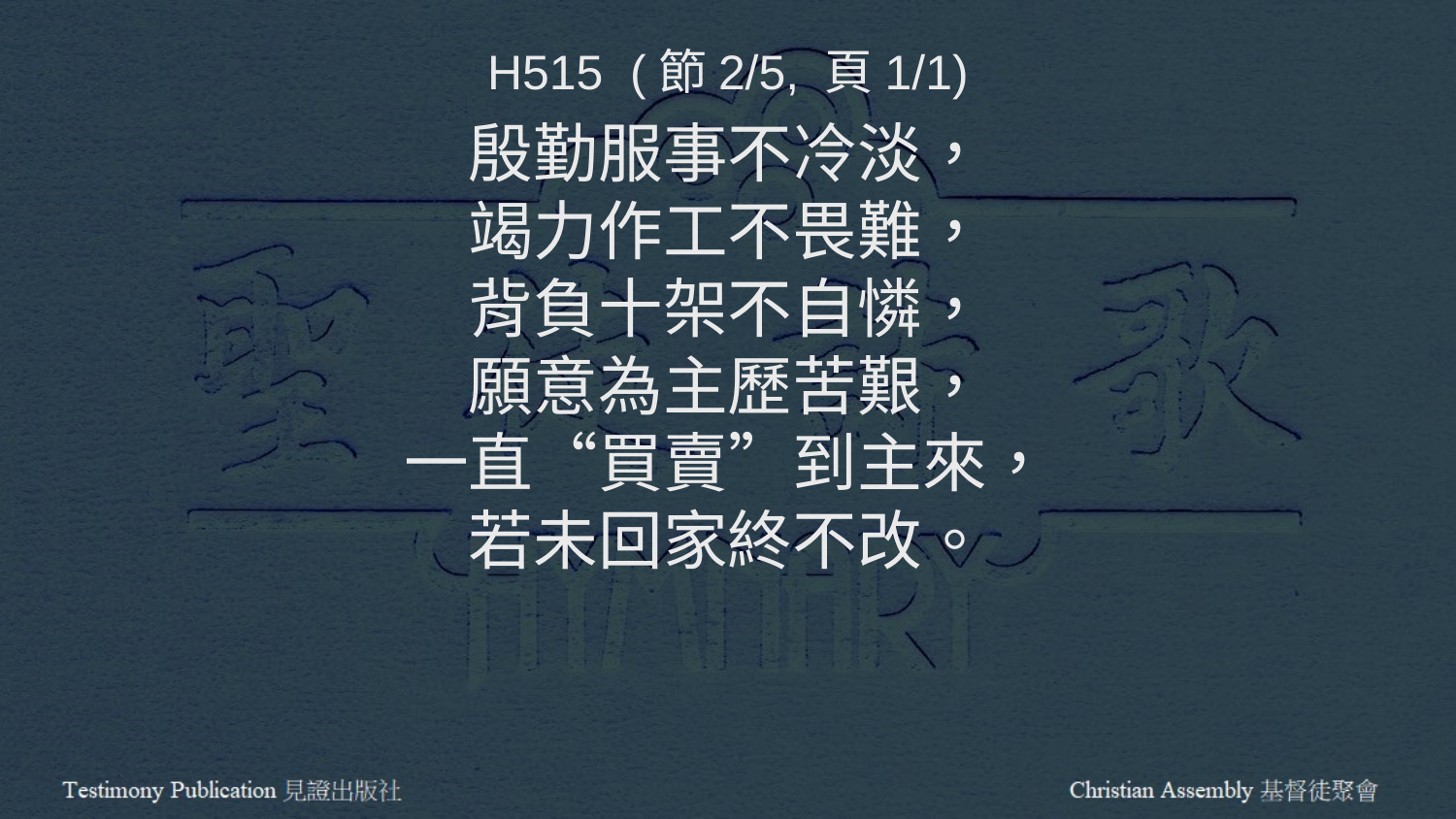

H515  (節2/5, 頁1/1)
殷勤服事不冷淡，
竭力作工不畏難，
背負十架不自憐，
願意為主歷苦艱，
一直“買賣”到主來，
若未回家終不改。